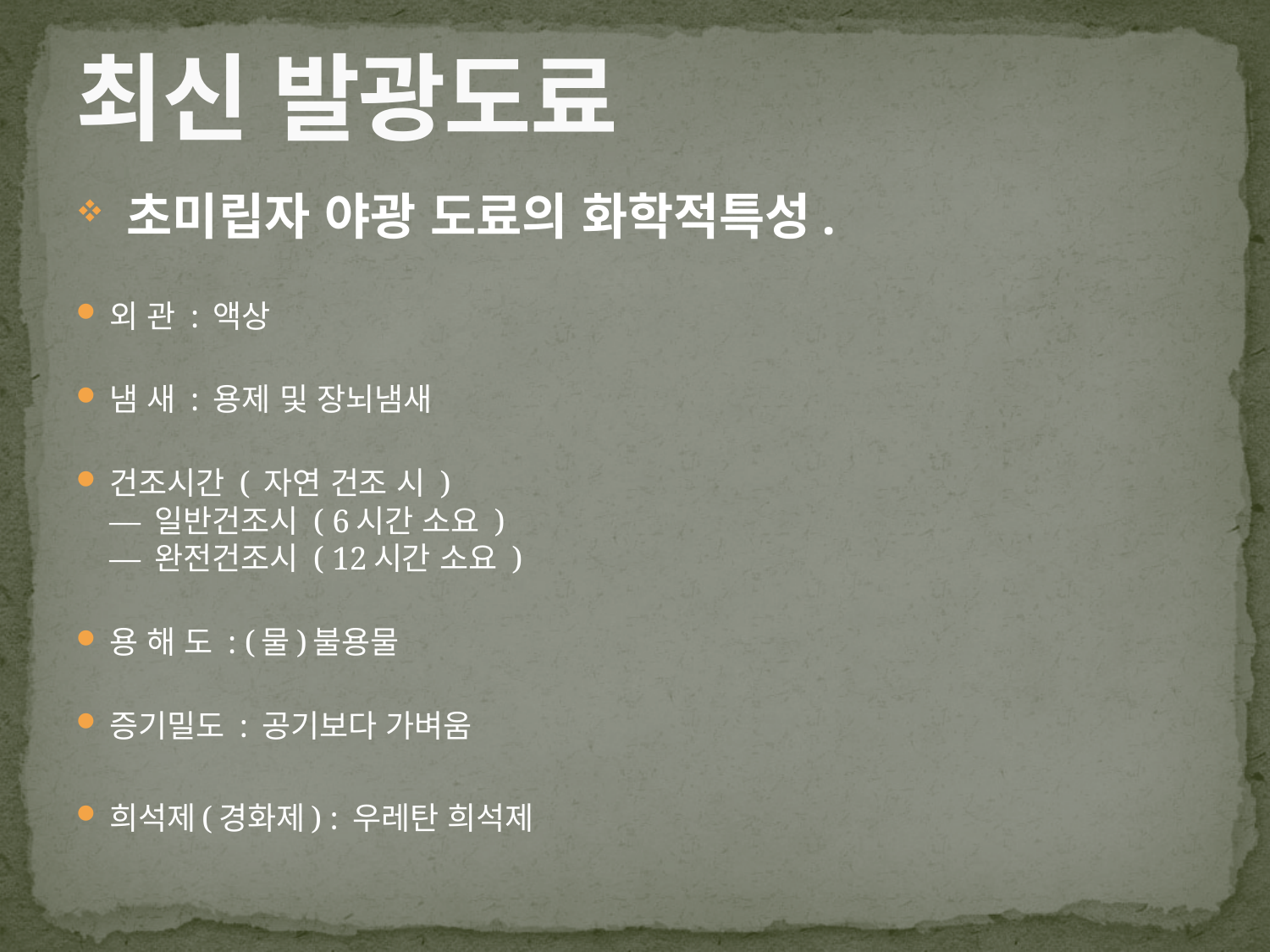

# 최신 발광도료
 초미립자 야광 도료의 화학적특성.

외 관 : 액상
냄 새 : 용제 및 장뇌냄새
건조시간 ( 자연 건조 시 )
― 일반건조시 ( 6시간 소요 )
― 완전건조시 ( 12시간 소요 )
용 해 도 : (물)불용물
증기밀도 : 공기보다 가벼움

희석제(경화제) : 우레탄 희석제